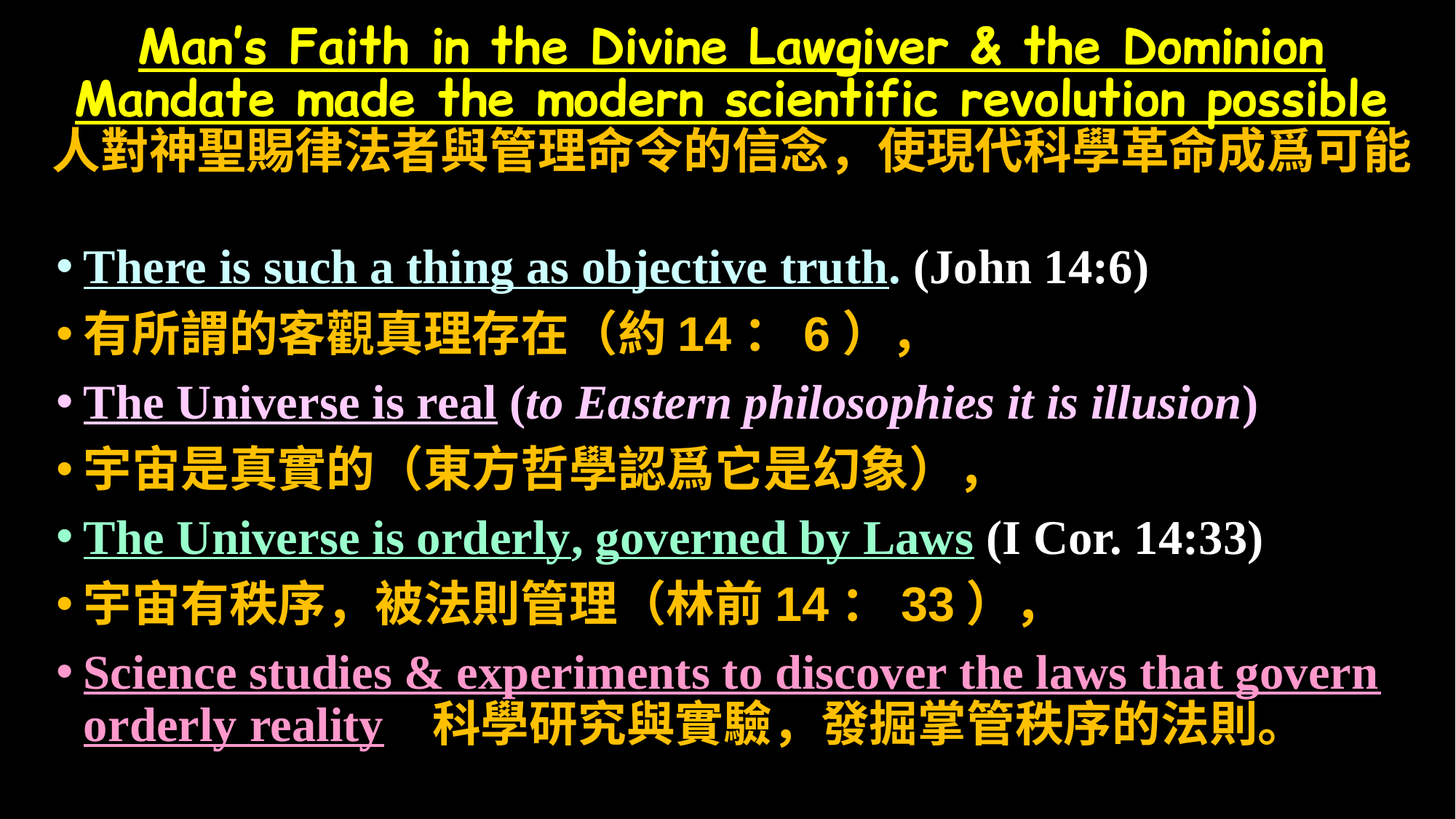

# Man’s Faith in the Divine Lawgiver & the Dominion Mandate made the modern scientific revolution possible 人對神聖賜律法者與管理命令的信念，使現代科學革命成爲可能
There is such a thing as objective truth. (John 14:6)
有所謂的客觀真理存在（約14：6），
The Universe is real (to Eastern philosophies it is illusion)
宇宙是真實的（東方哲學認爲它是幻象），
The Universe is orderly, governed by Laws (I Cor. 14:33)
宇宙有秩序，被法則管理（林前14：33），
Science studies & experiments to discover the laws that govern orderly reality   科學研究與實驗，發掘掌管秩序的法則。